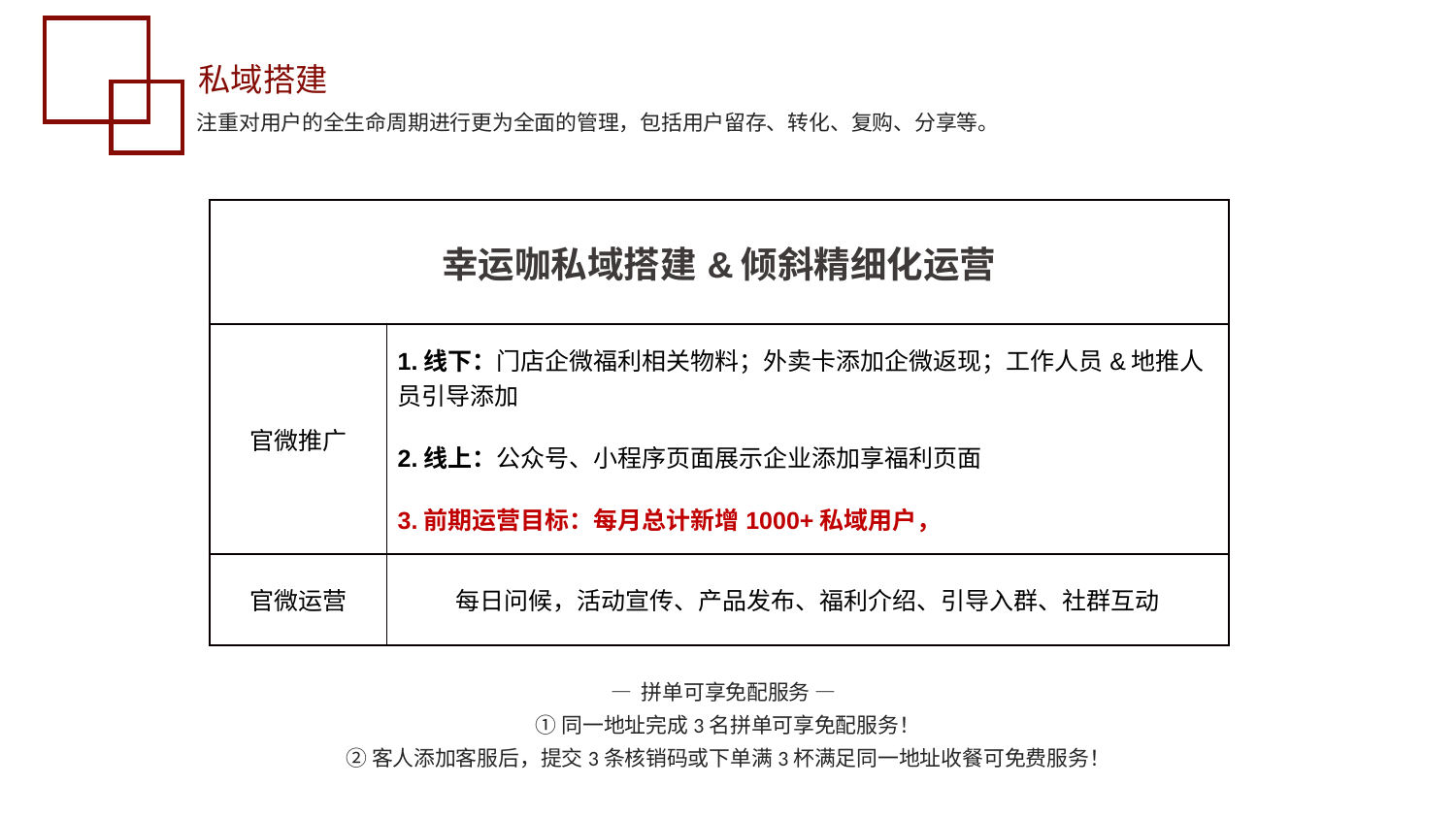

私域搭建
注重对用户的全生命周期进行更为全面的管理，包括用户留存、转化、复购、分享等。
| 幸运咖私域搭建&倾斜精细化运营 |  |
| --- | --- |
| 官微推广 | 1.线下：门店企微福利相关物料；外卖卡添加企微返现；工作人员&地推人员引导添加 2.线上：公众号、小程序页面展示企业添加享福利页面 3.前期运营目标：每月总计新增1000+私域用户， |
| 官微运营 | 每日问候，活动宣传、产品发布、福利介绍、引导入群、社群互动 |
— 拼单可享免配服务 —
①同一地址完成3名拼单可享免配服务！
②客人添加客服后，提交3条核销码或下单满3杯满足同一地址收餐可免费服务！